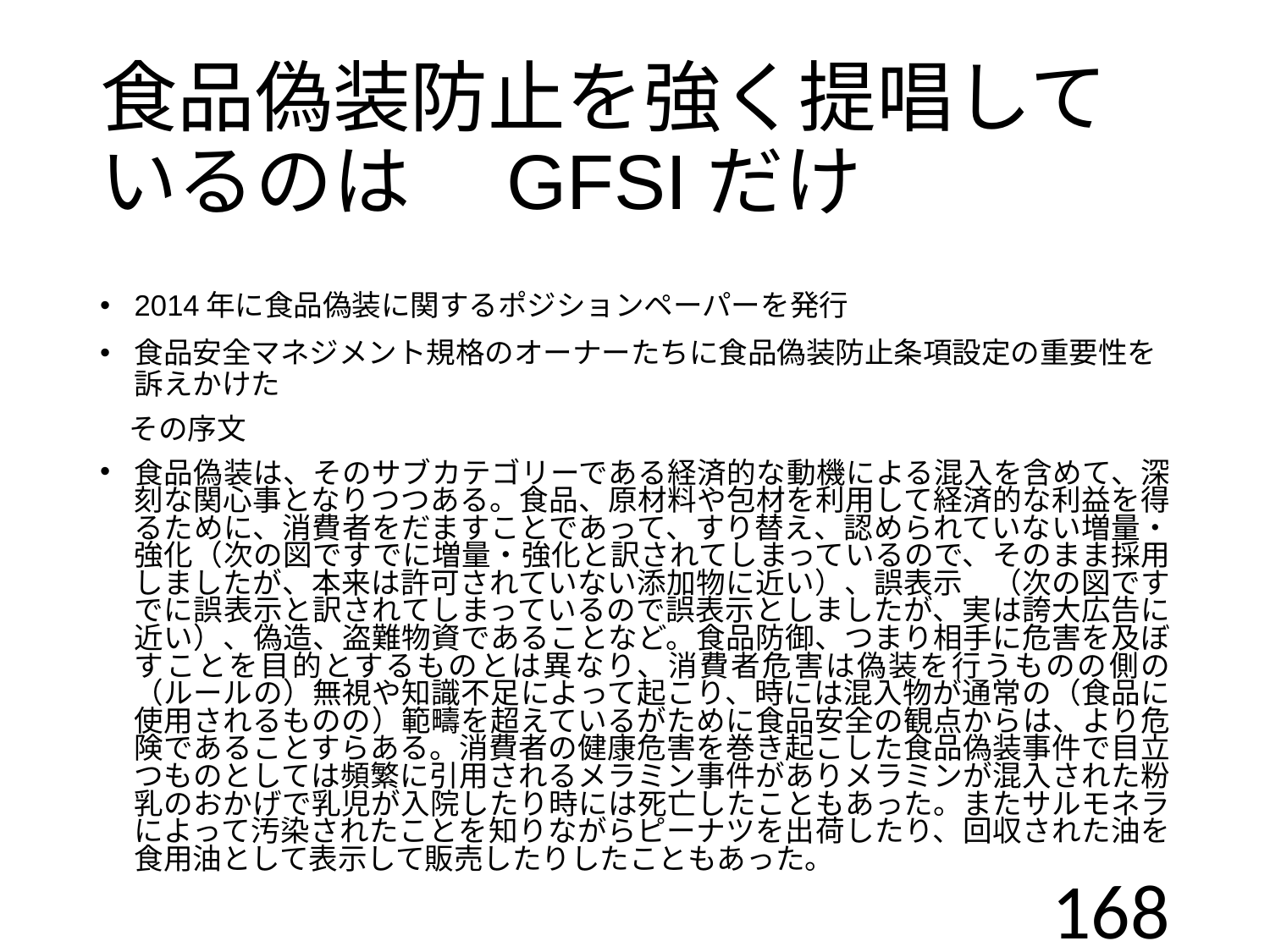

# 食品偽装防止を強く提唱しているのは　GFSIだけ
2014年に食品偽装に関するポジションペーパーを発行
食品安全マネジメント規格のオーナーたちに食品偽装防止条項設定の重要性を訴えかけた
　その序文
食品偽装は、そのサブカテゴリーである経済的な動機による混入を含めて、深刻な関心事となりつつある。食品、原材料や包材を利用して経済的な利益を得るために、消費者をだますことであって、すり替え、認められていない増量・強化（次の図ですでに増量・強化と訳されてしまっているので、そのまま採用しましたが、本来は許可されていない添加物に近い）、誤表示　（次の図ですでに誤表示と訳されてしまっているので誤表示としましたが、実は誇大広告に近い）、偽造、盗難物資であることなど。食品防御、つまり相手に危害を及ぼすことを目的とするものとは異なり、消費者危害は偽装を行うものの側の（ルールの）無視や知識不足によって起こり、時には混入物が通常の（食品に使用されるものの）範疇を超えているがために食品安全の観点からは、より危険であることすらある。消費者の健康危害を巻き起こした食品偽装事件で目立つものとしては頻繁に引用されるメラミン事件がありメラミンが混入された粉乳のおかげで乳児が入院したり時には死亡したこともあった。またサルモネラによって汚染されたことを知りながらピーナツを出荷したり、回収された油を食用油として表示して販売したりしたこともあった。

168